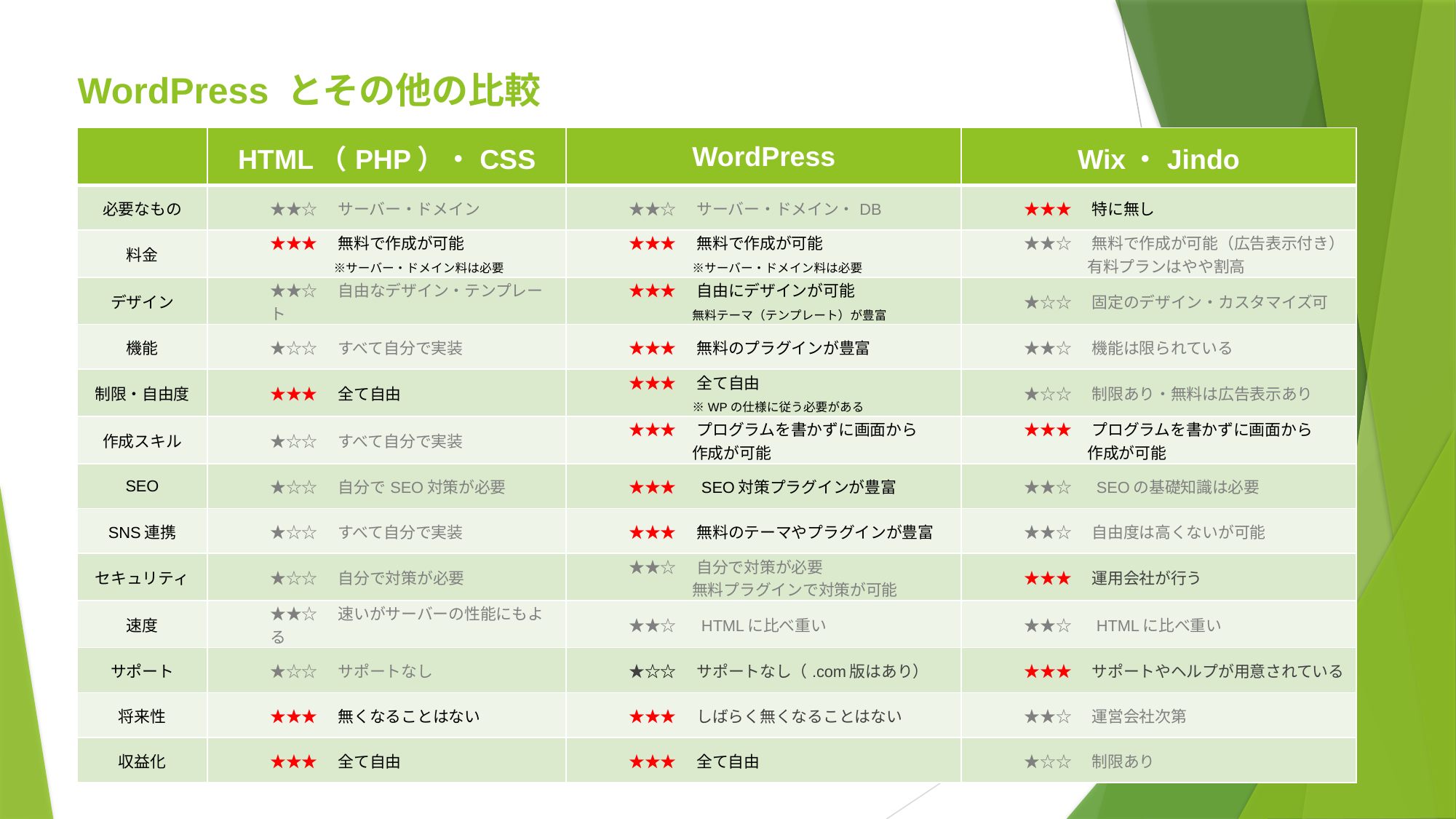

WordPress とその他の比較
|  | HTML（PHP）・CSS | WordPress | Wix・Jindo |
| --- | --- | --- | --- |
| 必要なもの | ★★☆　サーバー・ドメイン | ★★☆　サーバー・ドメイン・DB | ★★★　特に無し |
| 料金 | ★★★　無料で作成が可能 　　　　※サーバー・ドメイン料は必要 | ★★★　無料で作成が可能 　　　　※サーバー・ドメイン料は必要 | ★★☆　無料で作成が可能（広告表示付き） 　　　　有料プランはやや割高 |
| デザイン | ★★☆　自由なデザイン・テンプレート | ★★★　自由にデザインが可能 　　　　無料テーマ（テンプレート）が豊富 | ★☆☆　固定のデザイン・カスタマイズ可 |
| 機能 | ★☆☆　すべて自分で実装 | ★★★　無料のプラグインが豊富 | ★★☆　機能は限られている |
| 制限・自由度 | ★★★　全て自由 | ★★★　全て自由 　　　　※WPの仕様に従う必要がある | ★☆☆　制限あり・無料は広告表示あり |
| 作成スキル | ★☆☆　すべて自分で実装 | ★★★　プログラムを書かずに画面から 　　　　作成が可能 | ★★★　プログラムを書かずに画面から 　　　　作成が可能 |
| SEO | ★☆☆　自分でSEO対策が必要 | ★★★　SEO対策プラグインが豊富 | ★★☆　SEOの基礎知識は必要 |
| SNS連携 | ★☆☆　すべて自分で実装 | ★★★　無料のテーマやプラグインが豊富 | ★★☆　自由度は高くないが可能 |
| セキュリティ | ★☆☆　自分で対策が必要 | ★★☆　自分で対策が必要 　　　　無料プラグインで対策が可能 | ★★★　運用会社が行う |
| 速度 | ★★☆　速いがサーバーの性能にもよる | ★★☆　HTMLに比べ重い | ★★☆　HTMLに比べ重い |
| サポート | ★☆☆　サポートなし | ★☆☆　サポートなし（.com版はあり） | ★★★　サポートやヘルプが用意されている |
| 将来性 | ★★★　無くなることはない | ★★★　しばらく無くなることはない | ★★☆　運営会社次第 |
| 収益化 | ★★★　全て自由 | ★★★　全て自由 | ★☆☆　制限あり |